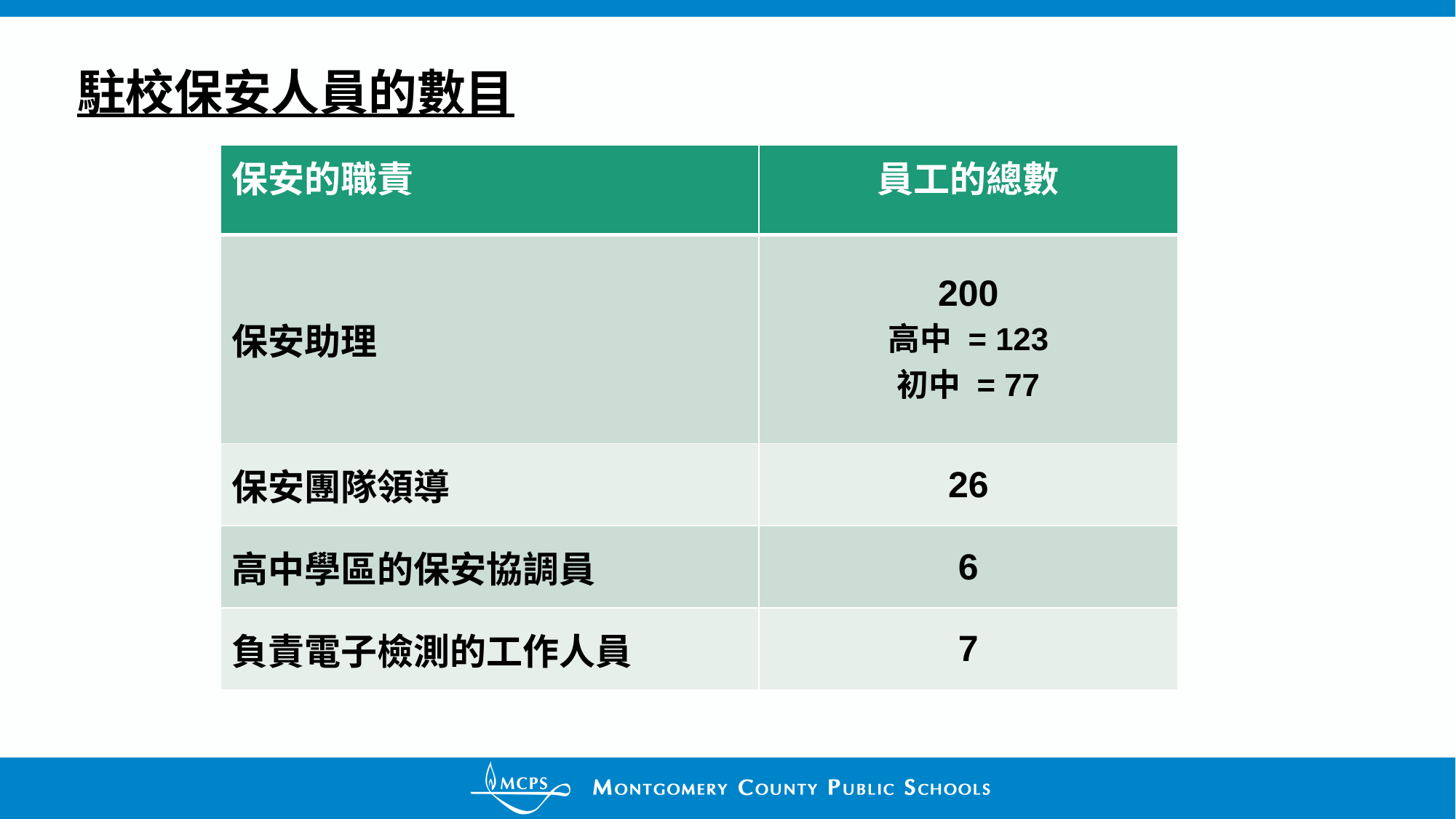

# 駐校保安人員的數目
| 保安的職責 | 員工的總數 |
| --- | --- |
| 保安助理 | 200 高中 = 123 初中 = 77 |
| 保安團隊領導 | 26 |
| 高中學區的保安協調員 | 6 |
| 負責電子檢測的工作人員 | 7 |